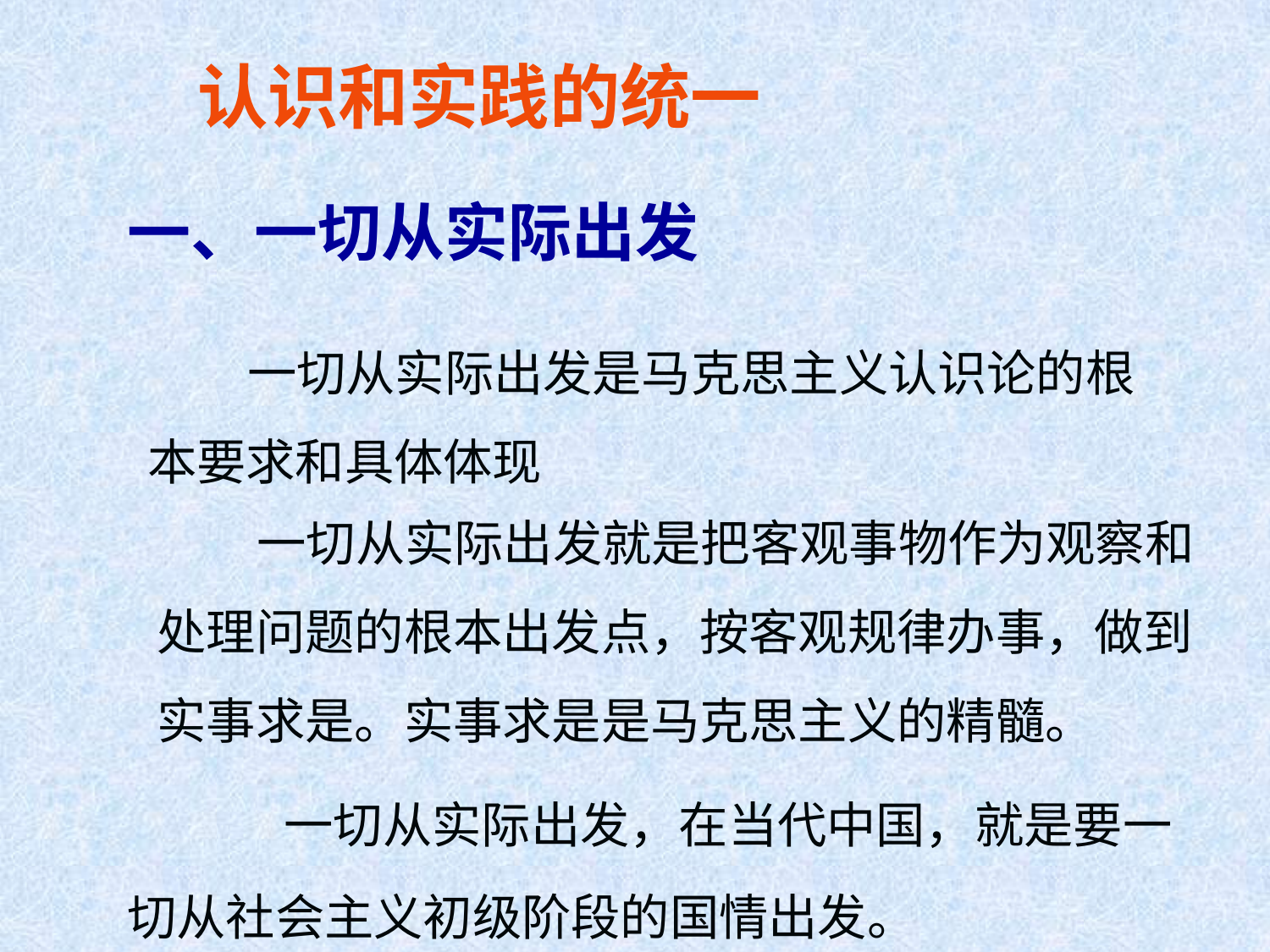

认识和实践的统一
一、一切从实际出发
        一切从实际出发是马克思主义认识论的根本要求和具体体现
        一切从实际出发就是把客观事物作为观察和处理问题的根本出发点，按客观规律办事，做到实事求是。实事求是是马克思主义的精髓。
          一切从实际出发，在当代中国，就是要一切从社会主义初级阶段的国情出发。